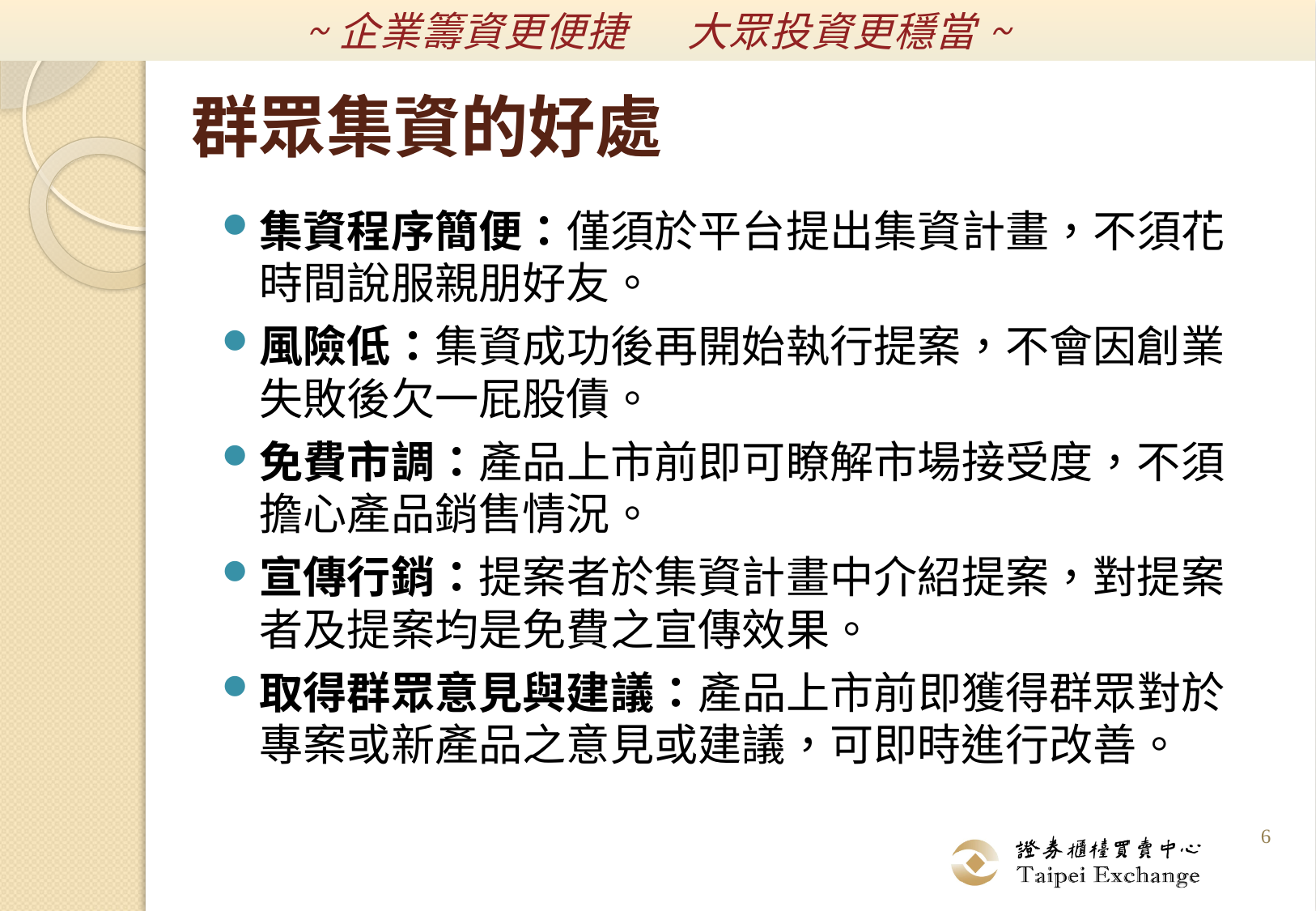

~企業籌資更便捷      大眾投資更穩當~
# 群眾集資的好處
集資程序簡便：僅須於平台提出集資計畫，不須花時間說服親朋好友。
風險低：集資成功後再開始執行提案，不會因創業失敗後欠一屁股債。
免費市調：產品上市前即可瞭解市場接受度，不須擔心產品銷售情況。
宣傳行銷：提案者於集資計畫中介紹提案，對提案者及提案均是免費之宣傳效果。
取得群眾意見與建議：產品上市前即獲得群眾對於專案或新產品之意見或建議，可即時進行改善。

6